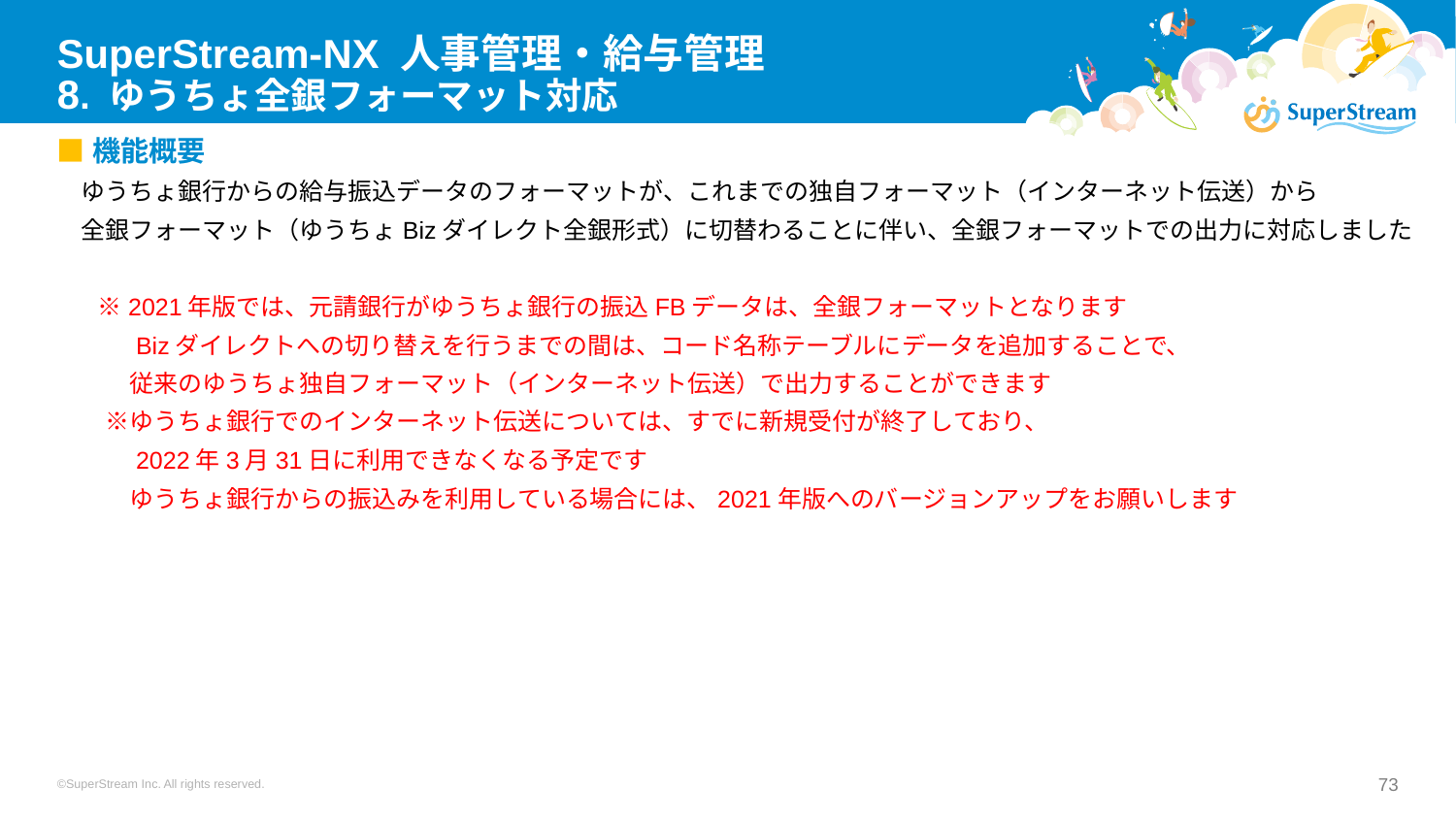

# SuperStream-NX 人事管理・給与管理 8. ゆうちょ全銀フォーマット対応
■機能概要
　ゆうちょ銀行からの給与振込データのフォーマットが、これまでの独自フォーマット（インターネット伝送）から
　全銀フォーマット（ゆうちょBizダイレクト全銀形式）に切替わることに伴い、全銀フォーマットでの出力に対応しました

  　※2021年版では、元請銀行がゆうちょ銀行の振込FBデータは、全銀フォーマットとなります
　　　Bizダイレクトへの切り替えを行うまでの間は、コード名称テーブルにデータを追加することで、
　　　従来のゆうちょ独自フォーマット（インターネット伝送）で出力することができます
　　※ゆうちょ銀行でのインターネット伝送については、すでに新規受付が終了しており、
　　　2022年3月31日に利用できなくなる予定です
　　　ゆうちょ銀行からの振込みを利用している場合には、2021年版へのバージョンアップをお願いします
©SuperStream Inc. All rights reserved.
73